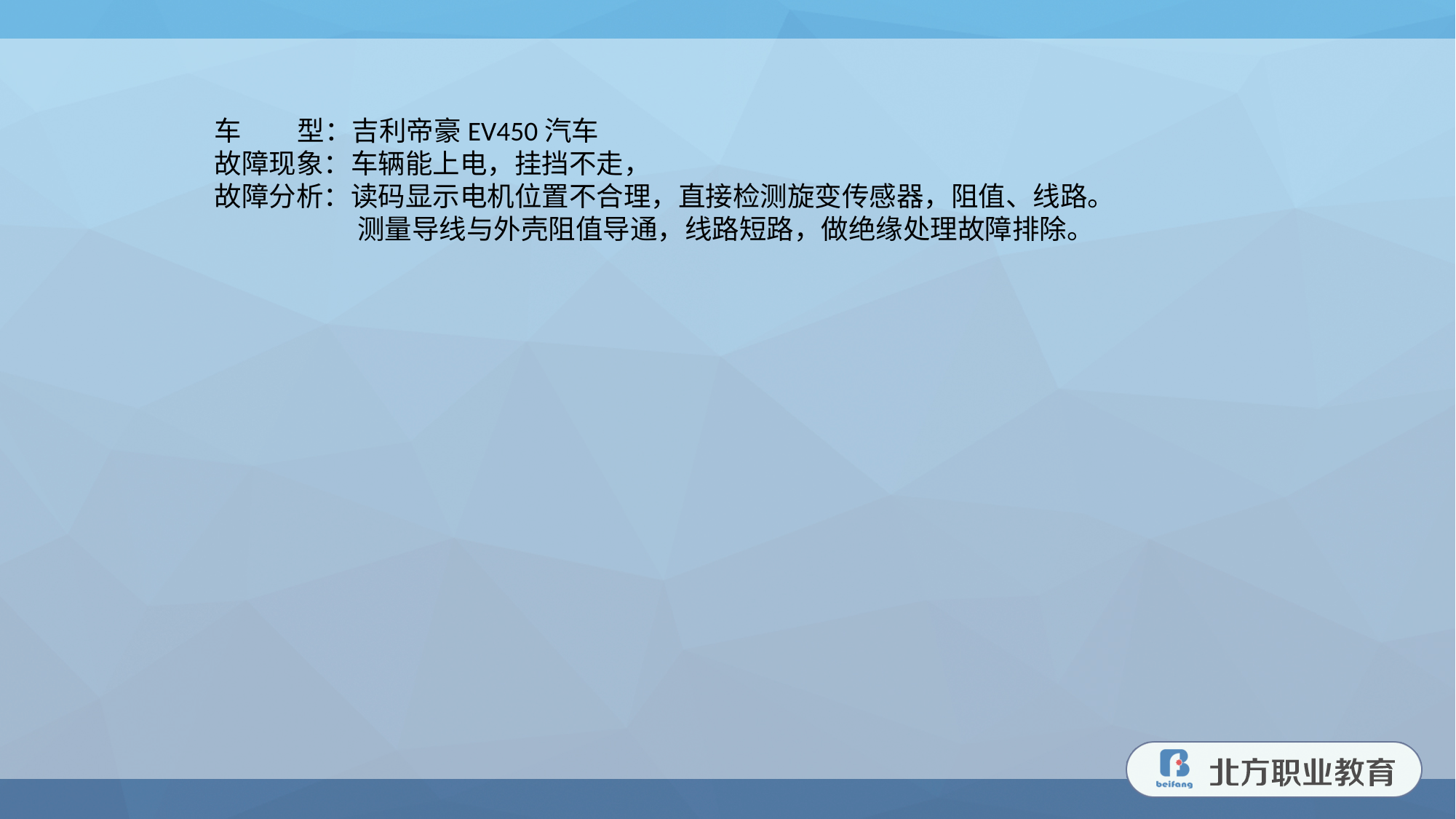

车         型：吉利帝豪EV450汽车
故障现象：车辆能上电，挂挡不走，
故障分析：读码显示电机位置不合理，直接检测旋变传感器，阻值、线路。
                      测量导线与外壳阻值导通，线路短路，做绝缘处理故障排除。